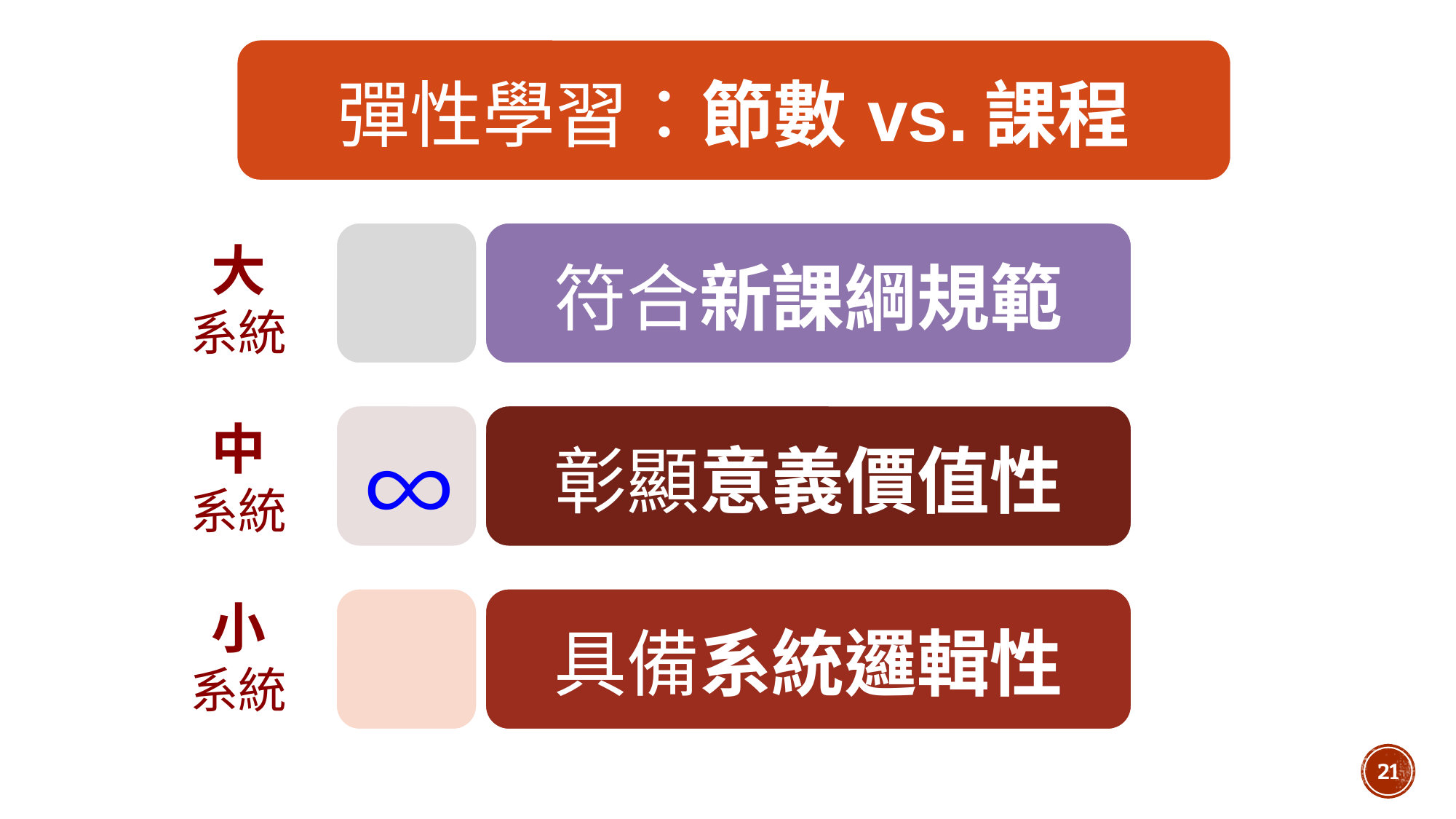

彈性學習：節數vs.課程
彰顯意義價值性
具備系統邏輯性
符合新課綱規範
大
系統
中
系統
∞
小
系統
21